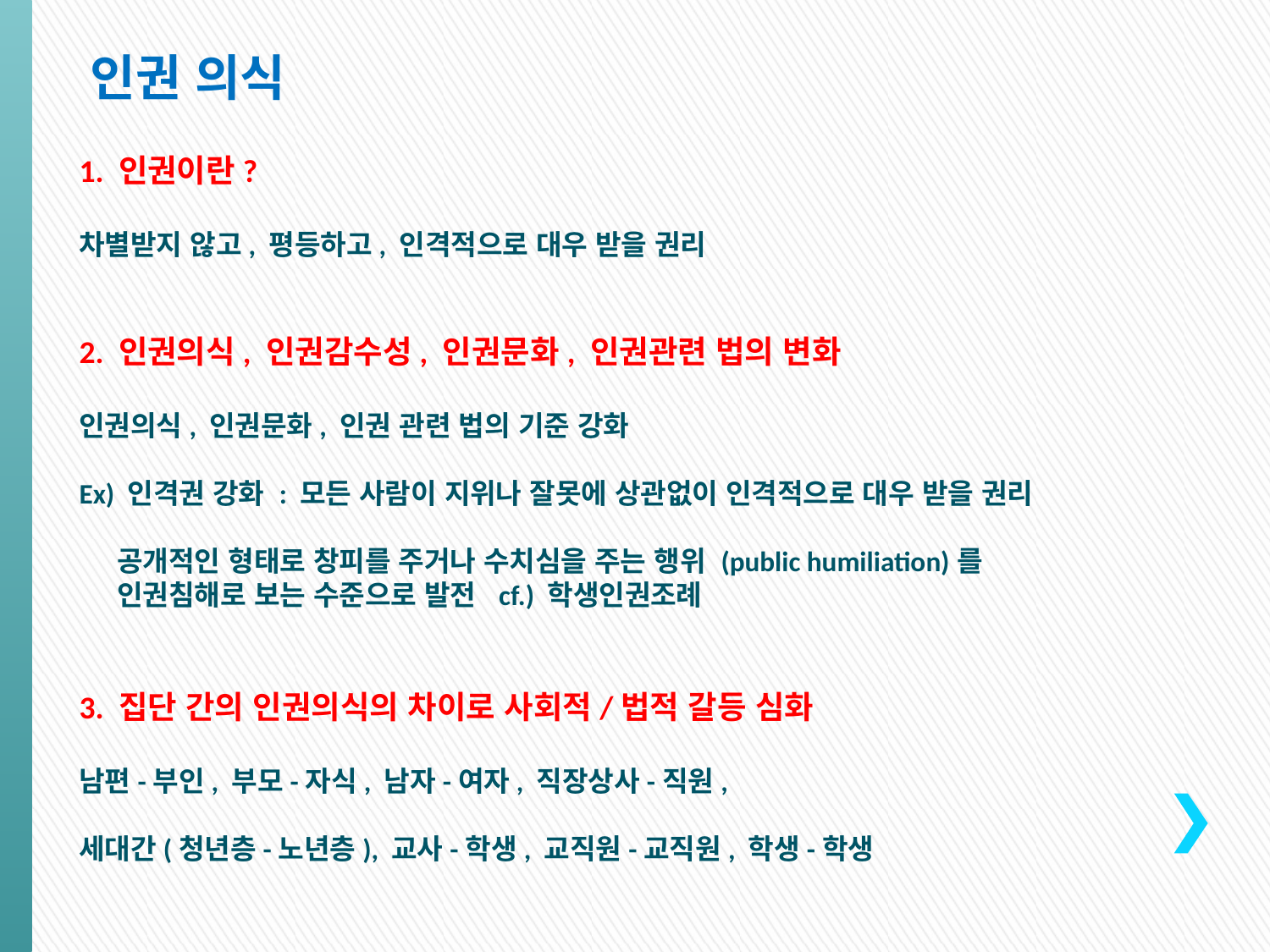

인권 의식

1. 인권이란?

차별받지 않고, 평등하고, 인격적으로 대우 받을 권리

2. 인권의식, 인권감수성, 인권문화, 인권관련 법의 변화

인권의식, 인권문화, 인권 관련 법의 기준 강화

Ex) 인격권 강화 : 모든 사람이 지위나 잘못에 상관없이 인격적으로 대우 받을 권리

    공개적인 형태로 창피를 주거나 수치심을 주는 행위 (public humiliation)를
    인권침해로 보는 수준으로 발전  cf.) 학생인권조례

3. 집단 간의 인권의식의 차이로 사회적/법적 갈등 심화

남편-부인, 부모-자식, 남자-여자, 직장상사-직원,

세대간(청년층-노년층), 교사-학생, 교직원-교직원, 학생-학생